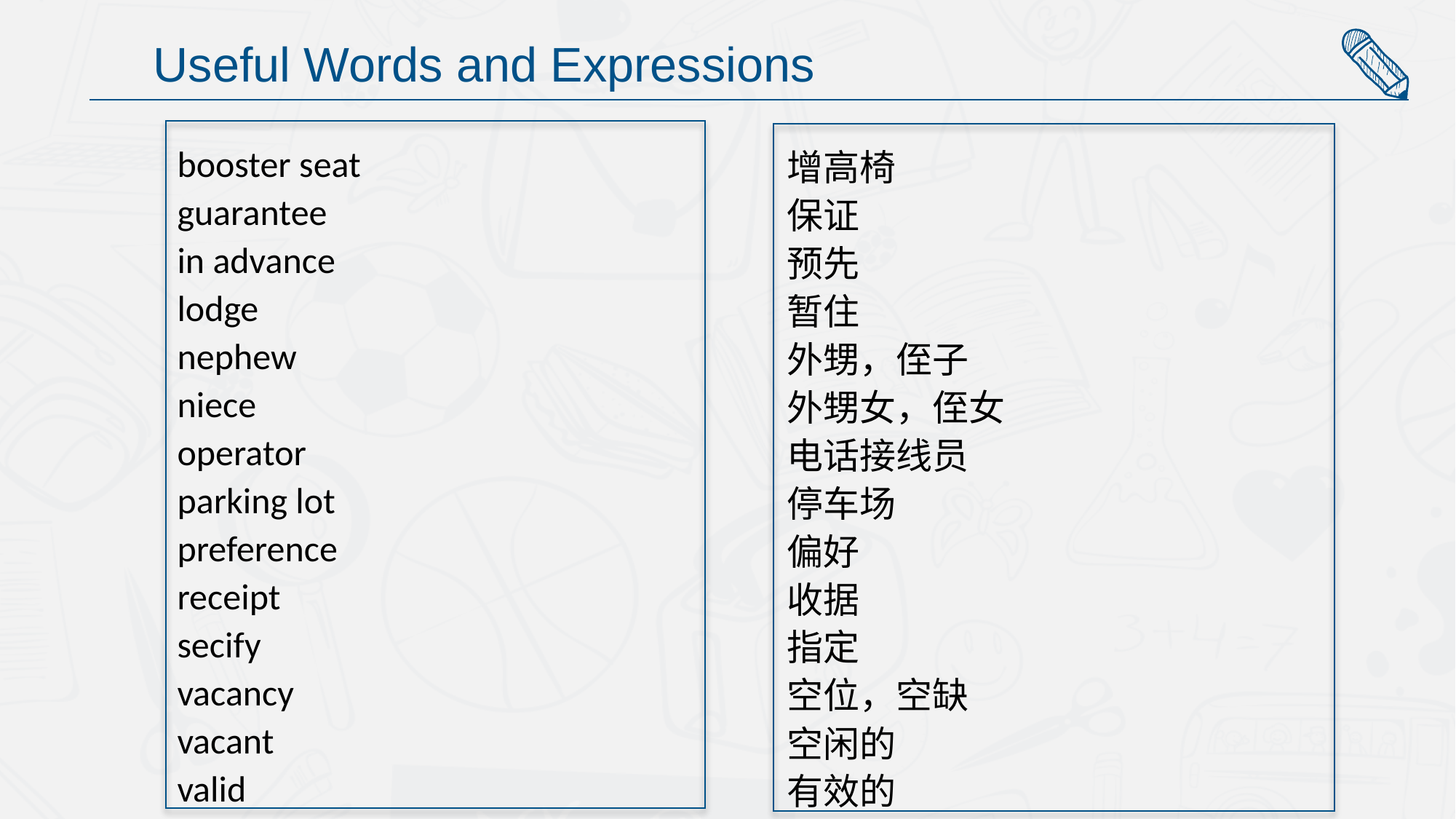

Useful Words and Expressions

booster seat
guarantee
in advance
lodge
nephew
niece
operator
parking lot
preference
receipt
secify
vacancy
vacant
valid
增高椅
保证
预先
暂住
外甥，侄子
外甥女，侄女
电话接线员
停车场
偏好
收据
指定
空位，空缺
空闲的
有效的